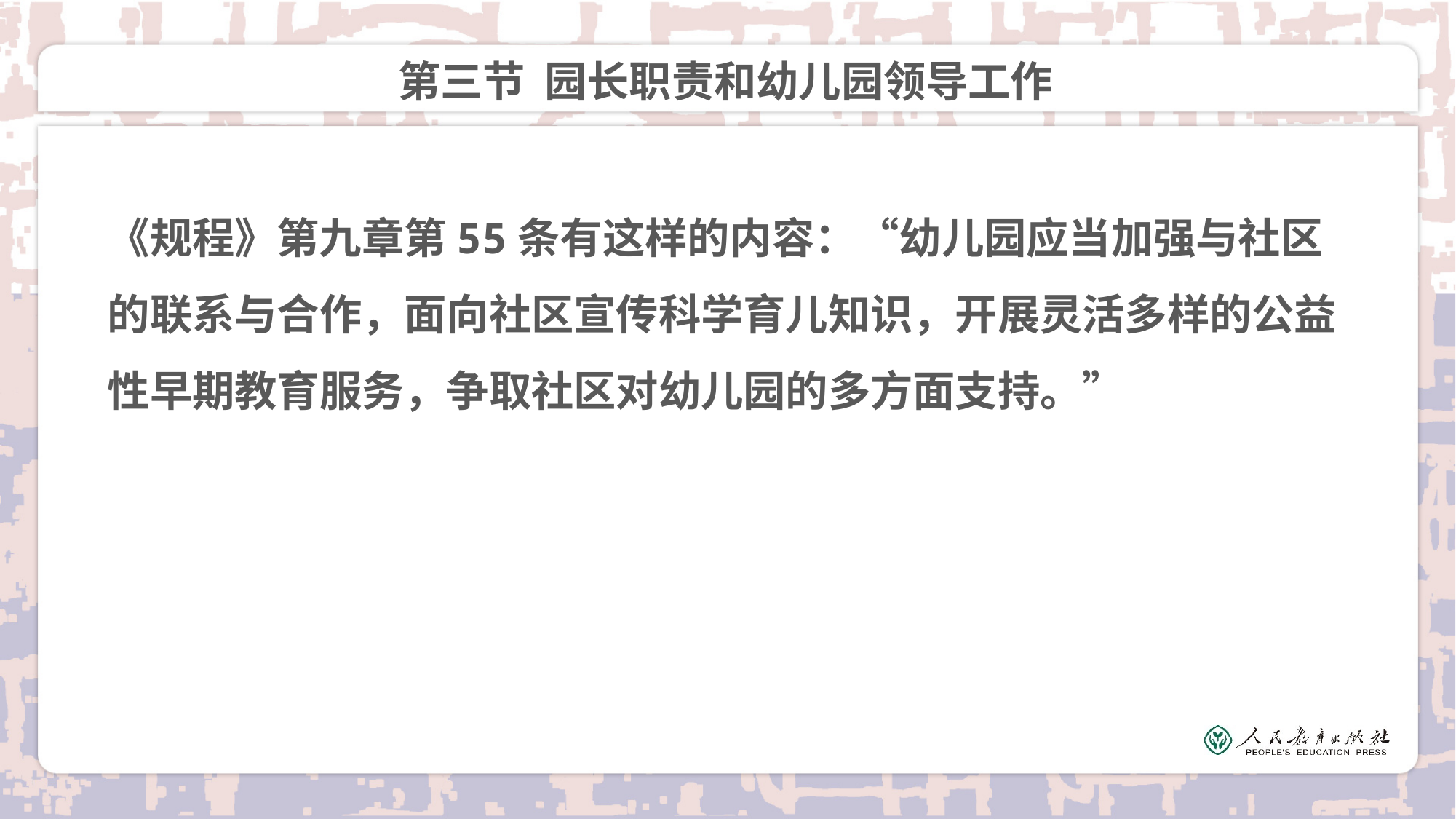

# 第三节  园长职责和幼儿园领导工作
《规程》第九章第55条有这样的内容：“幼儿园应当加强与社区的联系与合作，面向社区宣传科学育儿知识，开展灵活多样的公益性早期教育服务，争取社区对幼儿园的多方面支持。”